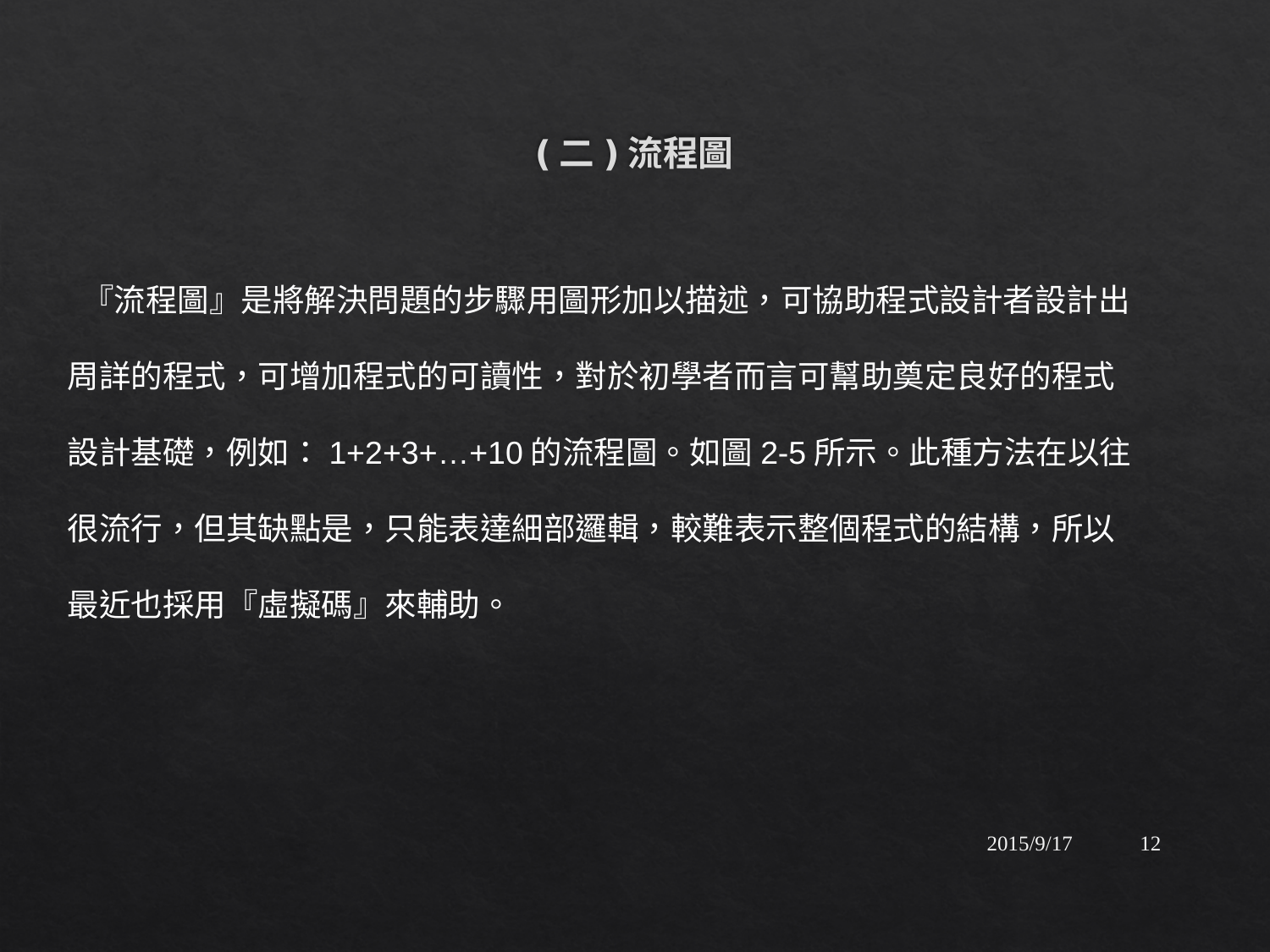

# (二)流程圖
 『流程圖』是將解決問題的步驟用圖形加以描述，可協助程式設計者設計出周詳的程式，可增加程式的可讀性，對於初學者而言可幫助奠定良好的程式設計基礎，例如：1+2+3+…+10的流程圖。如圖2-5所示。此種方法在以往很流行，但其缺點是，只能表達細部邏輯，較難表示整個程式的結構，所以最近也採用『虛擬碼』來輔助。
2015/9/17
12